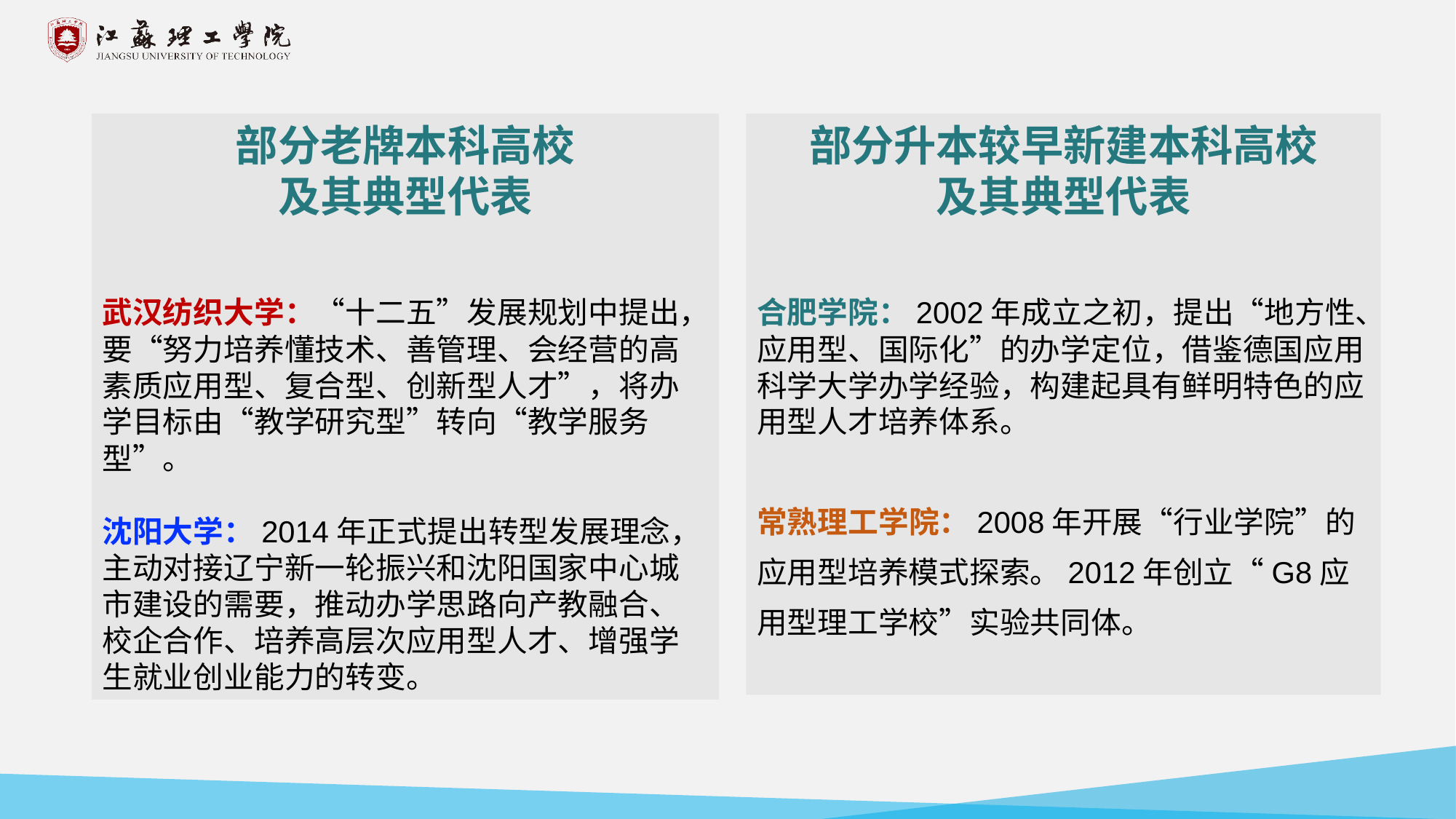

部分老牌本科高校
及其典型代表

武汉纺织大学：“十二五”发展规划中提出，要“努力培养懂技术、善管理、会经营的高素质应用型、复合型、创新型人才”，将办学目标由“教学研究型”转向“教学服务型”。

沈阳大学：2014年正式提出转型发展理念，主动对接辽宁新一轮振兴和沈阳国家中心城市建设的需要，推动办学思路向产教融合、校企合作、培养高层次应用型人才、增强学生就业创业能力的转变。
部分升本较早新建本科高校
及其典型代表

合肥学院：2002年成立之初，提出“地方性、应用型、国际化”的办学定位，借鉴德国应用科学大学办学经验，构建起具有鲜明特色的应用型人才培养体系。

常熟理工学院：2008年开展“行业学院”的应用型培养模式探索。2012年创立“G8应用型理工学校”实验共同体。